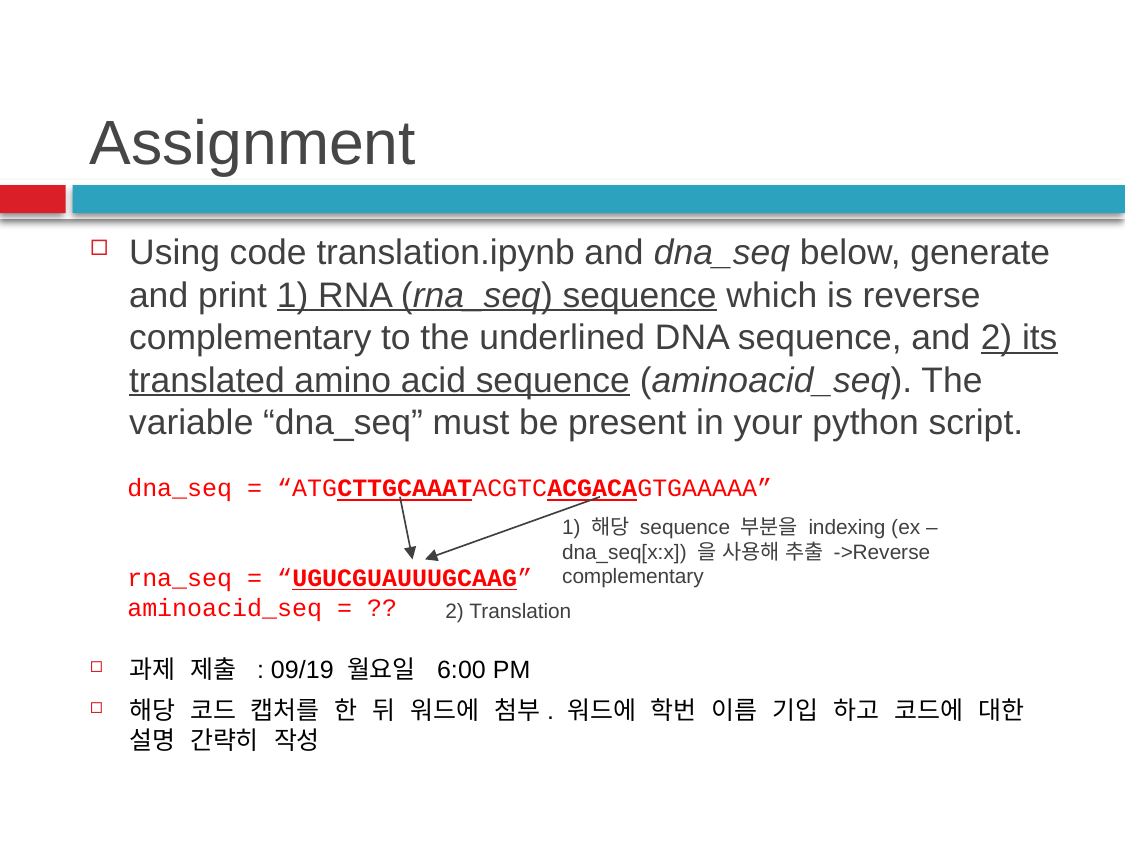

# Assignment
Using code translation.ipynb and dna_seq below, generate and print 1) RNA (rna_seq) sequence which is reverse complementary to the underlined DNA sequence, and 2) its translated amino acid sequence (aminoacid_seq). The variable “dna_seq” must be present in your python script.

과제 제출 : 09/19 월요일 6:00 PM
해당 코드 캡처를 한 뒤 워드에 첨부. 워드에 학번 이름 기입 하고 코드에 대한 설명 간략히 작성

dna_seq = “ATGCTTGCAAATACGTCACGACAGTGAAAAA”

rna_seq = “UGUCGUAUUUGCAAG”
aminoacid_seq = ??
1) 해당 sequence 부분을 indexing (ex – dna_seq[x:x]) 을 사용해 추출 ->Reverse complementary
2) Translation